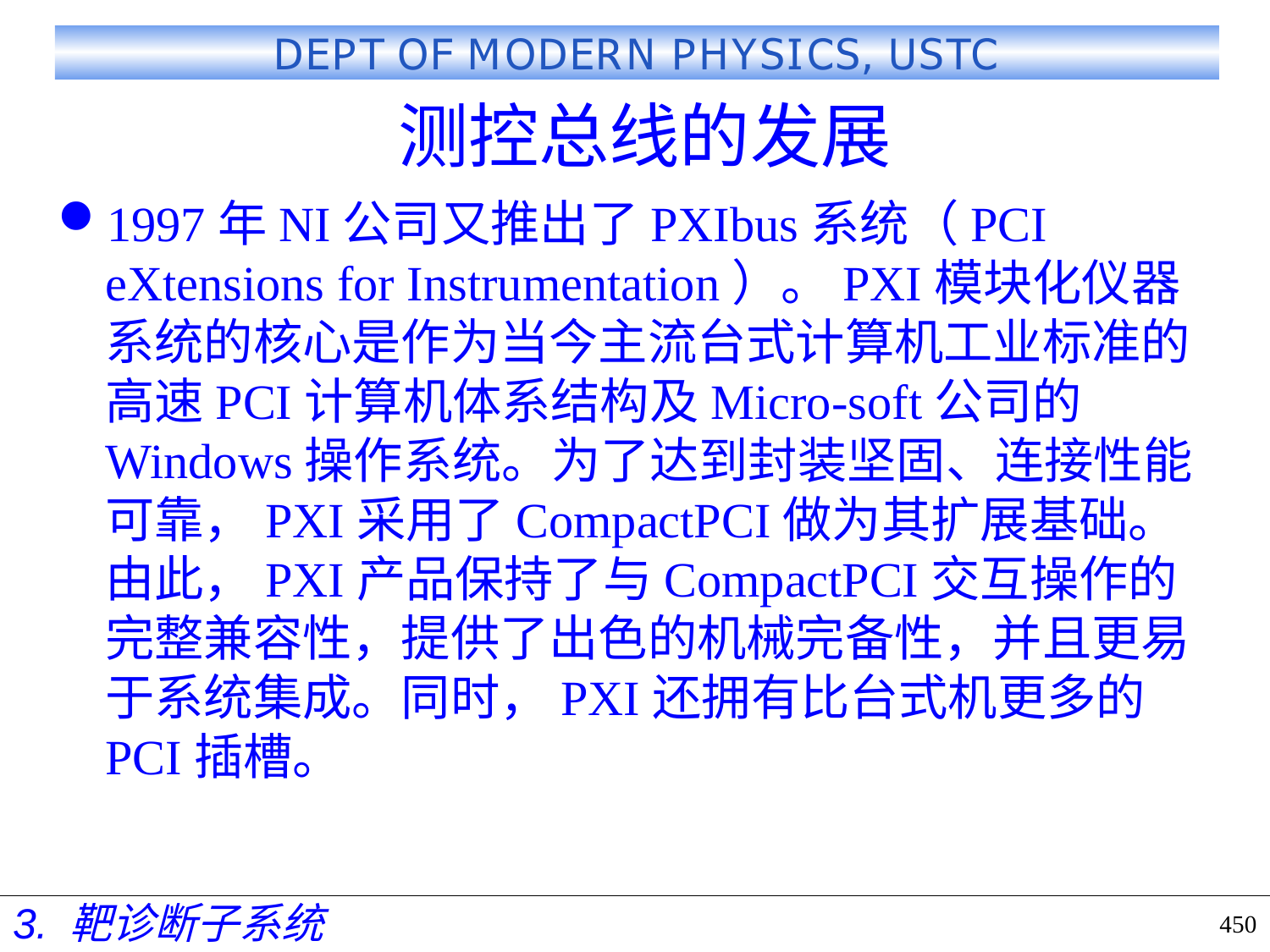

# 测控总线的发展
1997年NI公司又推出了PXIbus系统（PCI eXtensions for Instrumentation）。PXI模块化仪器系统的核心是作为当今主流台式计算机工业标准的高速PCI计算机体系结构及Micro-soft公司的Windows操作系统。为了达到封装坚固、连接性能可靠，PXI采用了CompactPCI做为其扩展基础。由此，PXI产品保持了与CompactPCI交互操作的完整兼容性，提供了出色的机械完备性，并且更易于系统集成。同时，PXI还拥有比台式机更多的PCI插槽。
3. 靶诊断子系统
450